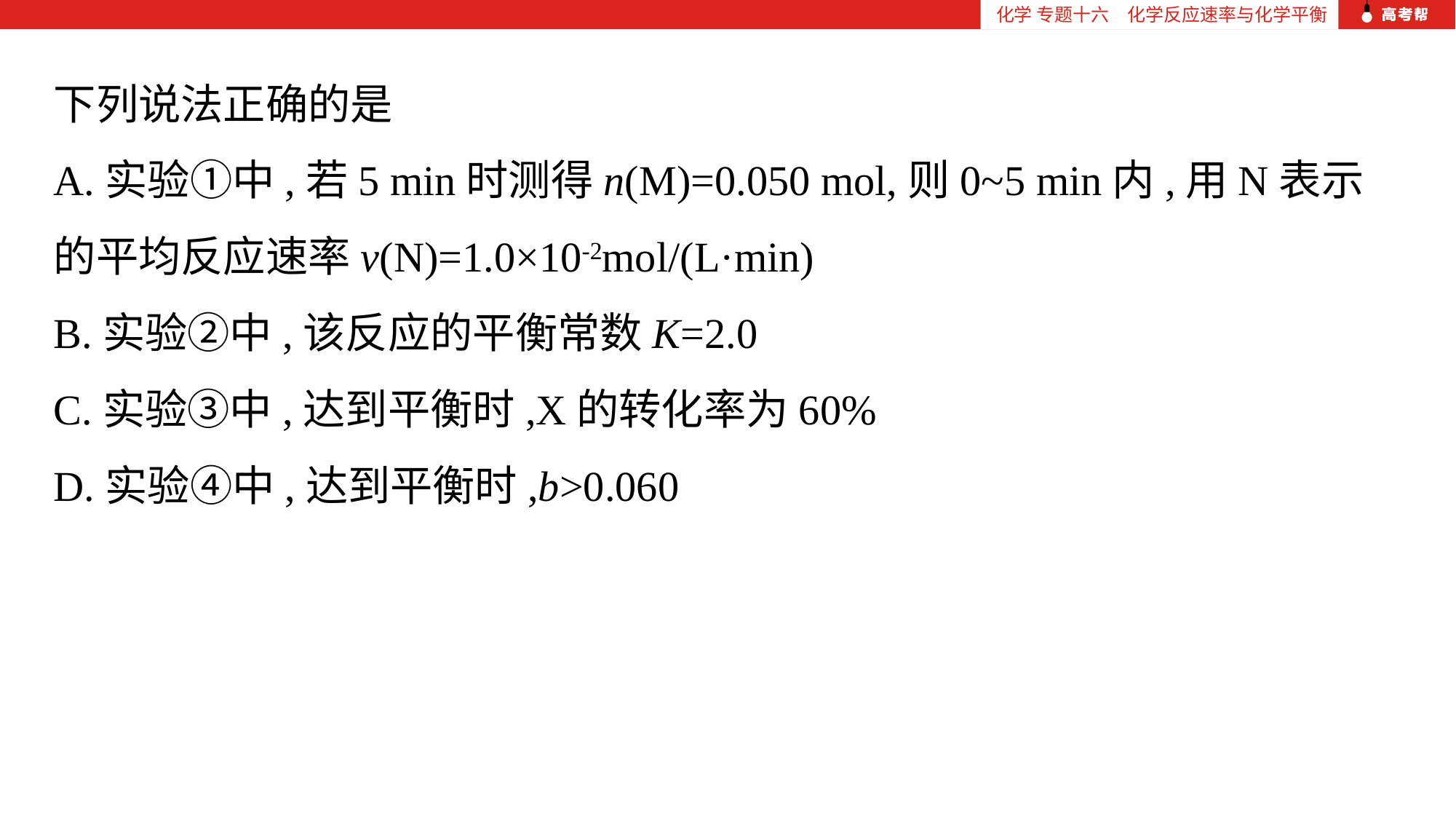

化学 专题十六　化学反应速率与化学平衡
下列说法正确的是
A.实验①中,若5 min时测得n(M)=0.050 mol,则0~5 min内,用N表示的平均反应速率v(N)=1.0×10-2mol/(L·min)
B.实验②中,该反应的平衡常数K=2.0
C.实验③中,达到平衡时,X的转化率为60%
D.实验④中,达到平衡时,b>0.060